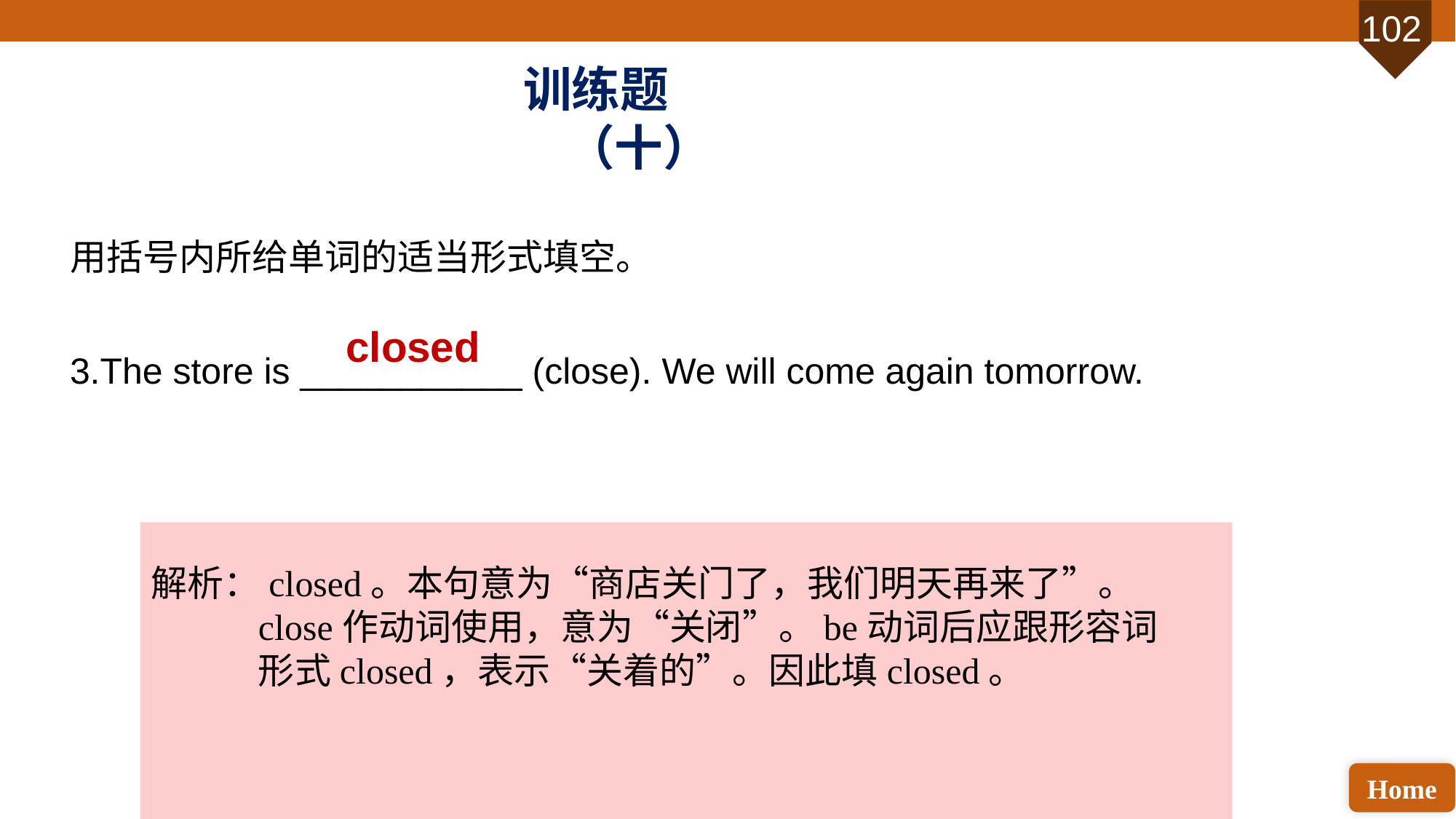

训练题（十）
用括号内所给单词的适当形式填空。

3.The store is ___________ (close). We will come again tomorrow.
closed

解析：closed。本句意为“商店关门了，我们明天再来了”。close作动词使用，意为“关闭”。be动词后应跟形容词形式closed，表示“关着的”。因此填closed。